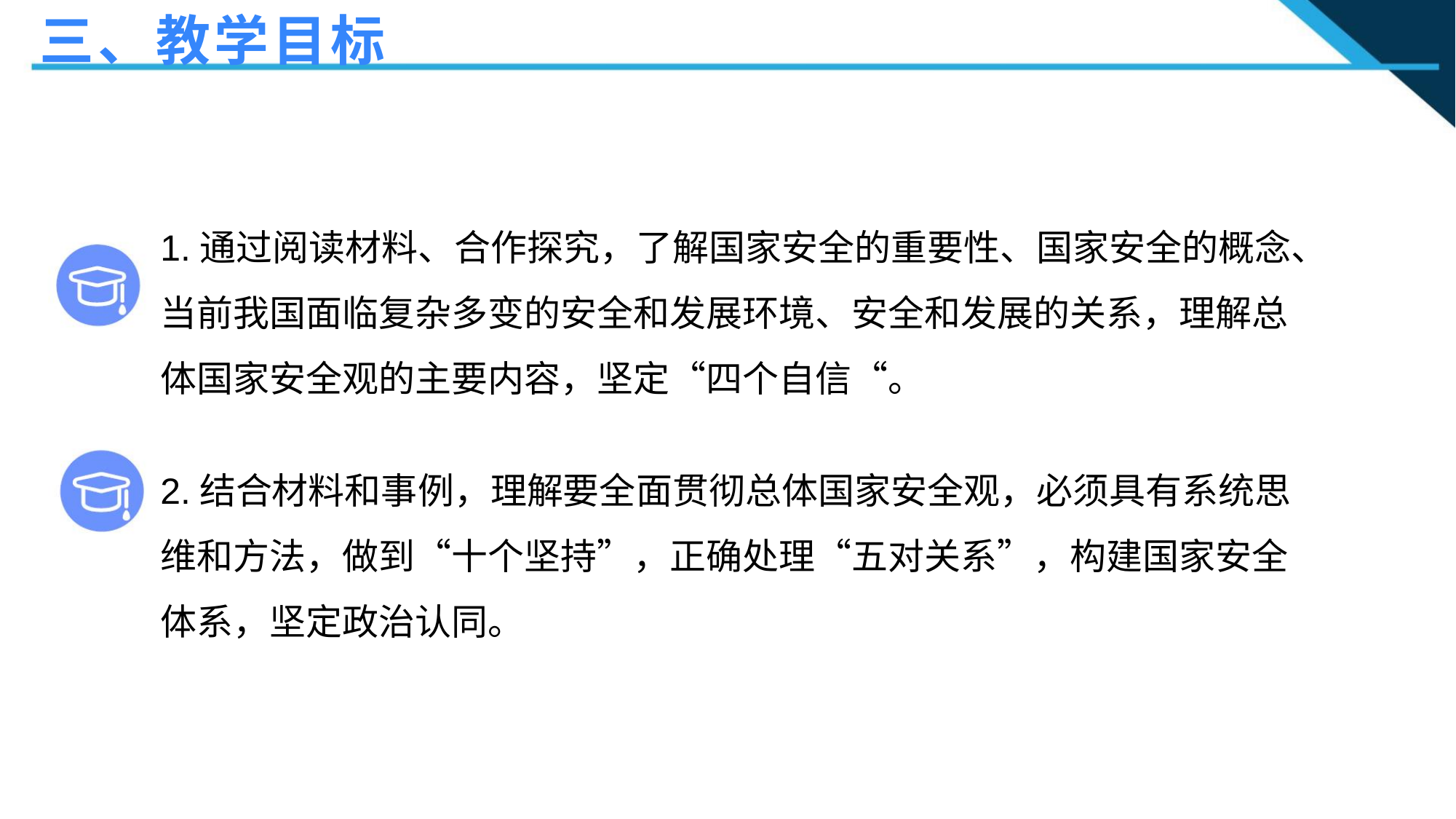

三、教学目标
1.通过阅读材料、合作探究，了解国家安全的重要性、国家安全的概念、当前我国面临复杂多变的安全和发展环境、安全和发展的关系，理解总体国家安全观的主要内容，坚定“四个自信“。
2.结合材料和事例，理解要全面贯彻总体国家安全观，必须具有系统思维和方法，做到“十个坚持”，正确处理“五对关系”，构建国家安全体系，坚定政治认同。